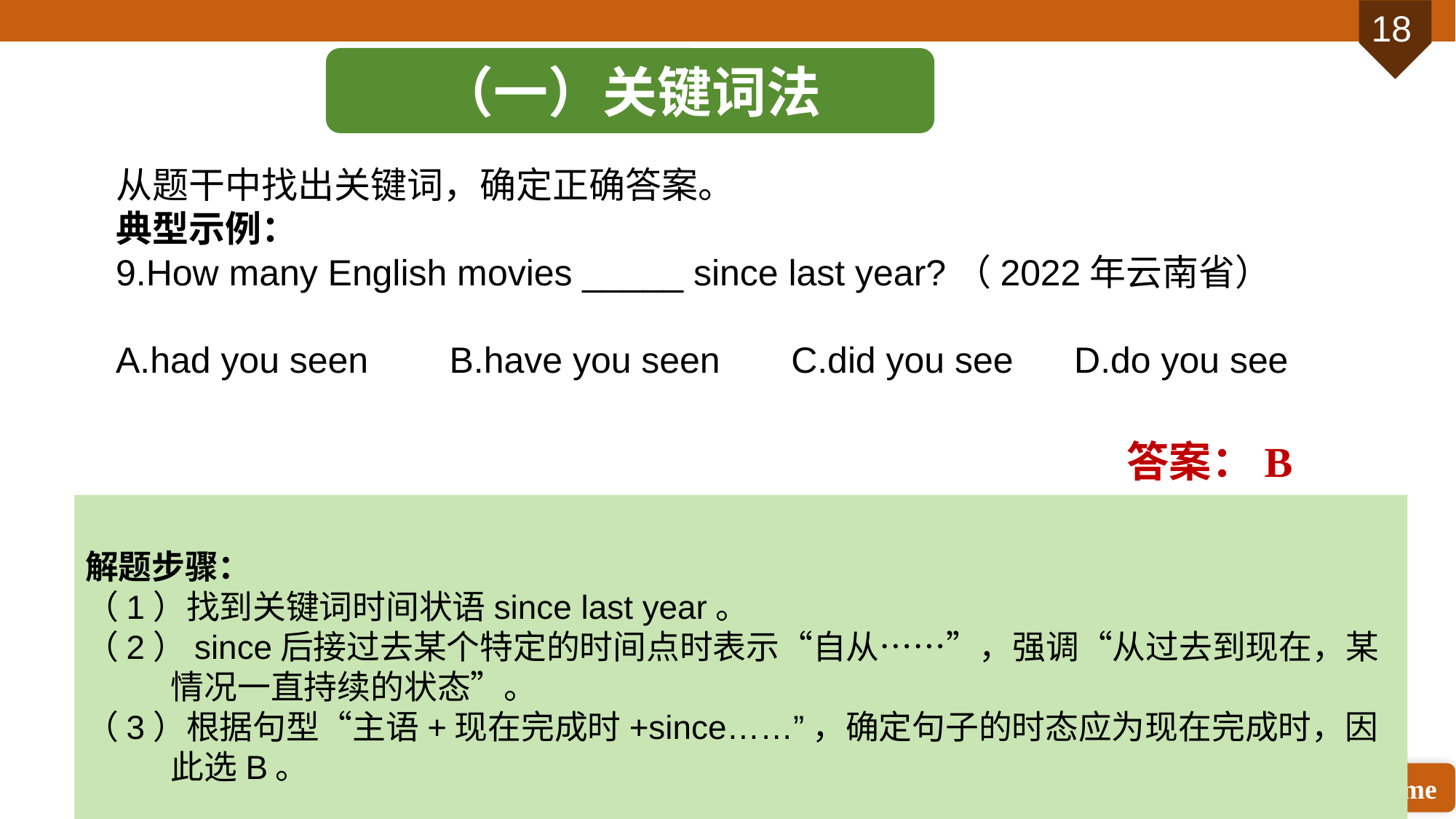

（一）关键词法
从题干中找出关键词，确定正确答案。
典型示例：
9.How many English movies _____ since last year?（2022年云南省）

A.had you seen        B.have you seen       C.did you see      D.do you see
答案：B

解题步骤：
（1）找到关键词时间状语since last year。
（2）since后接过去某个特定的时间点时表示“自从……”，强调“从过去到现在，某情况一直持续的状态”。
（3）根据句型“主语+现在完成时+since……”，确定句子的时态应为现在完成时，因此选B。